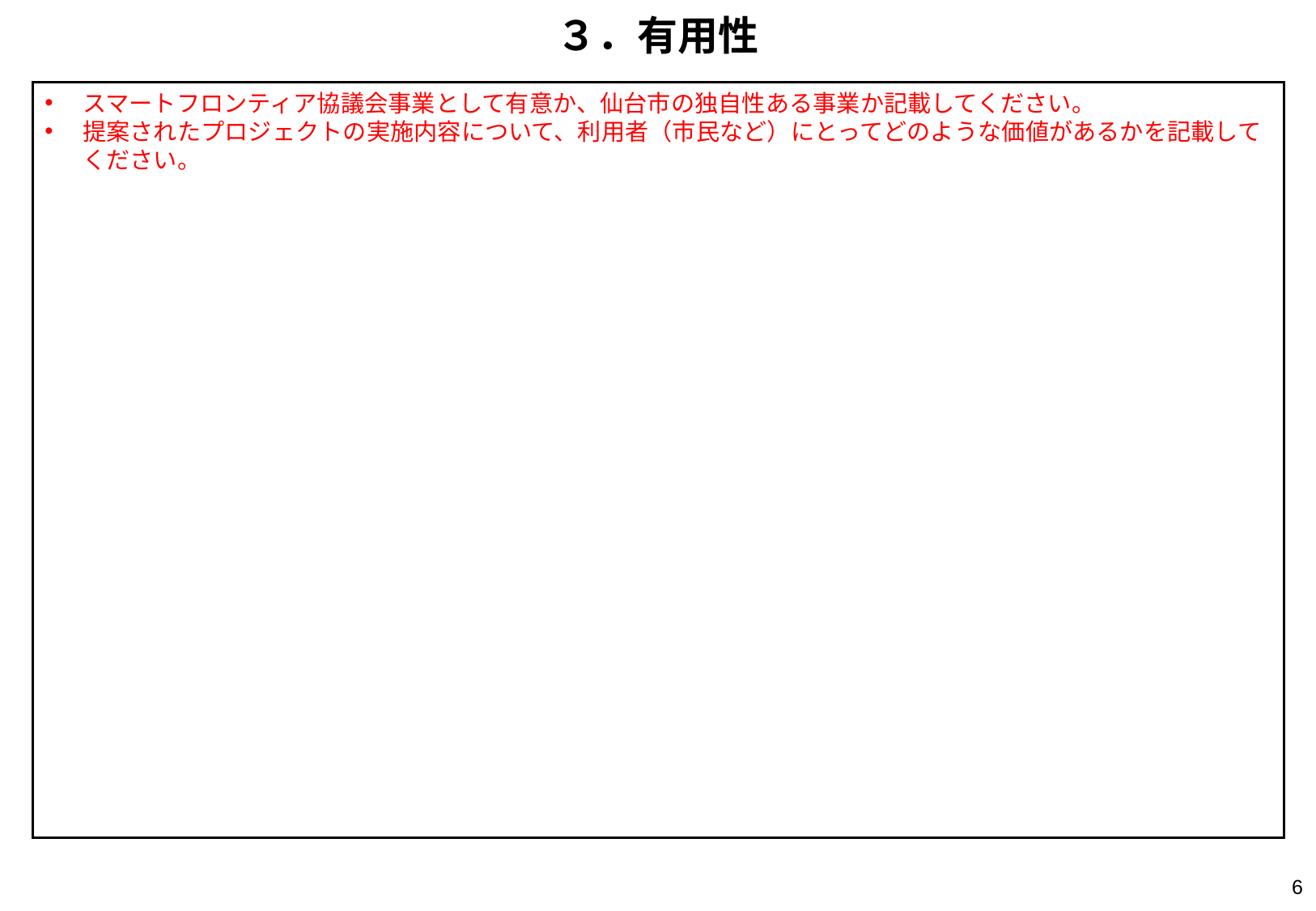

# ３．有用性
スマートフロンティア協議会事業として有意か、仙台市の独自性ある事業か記載してください。
提案されたプロジェクトの実施内容について、利用者（市民など）にとってどのような価値があるかを記載してください。

6